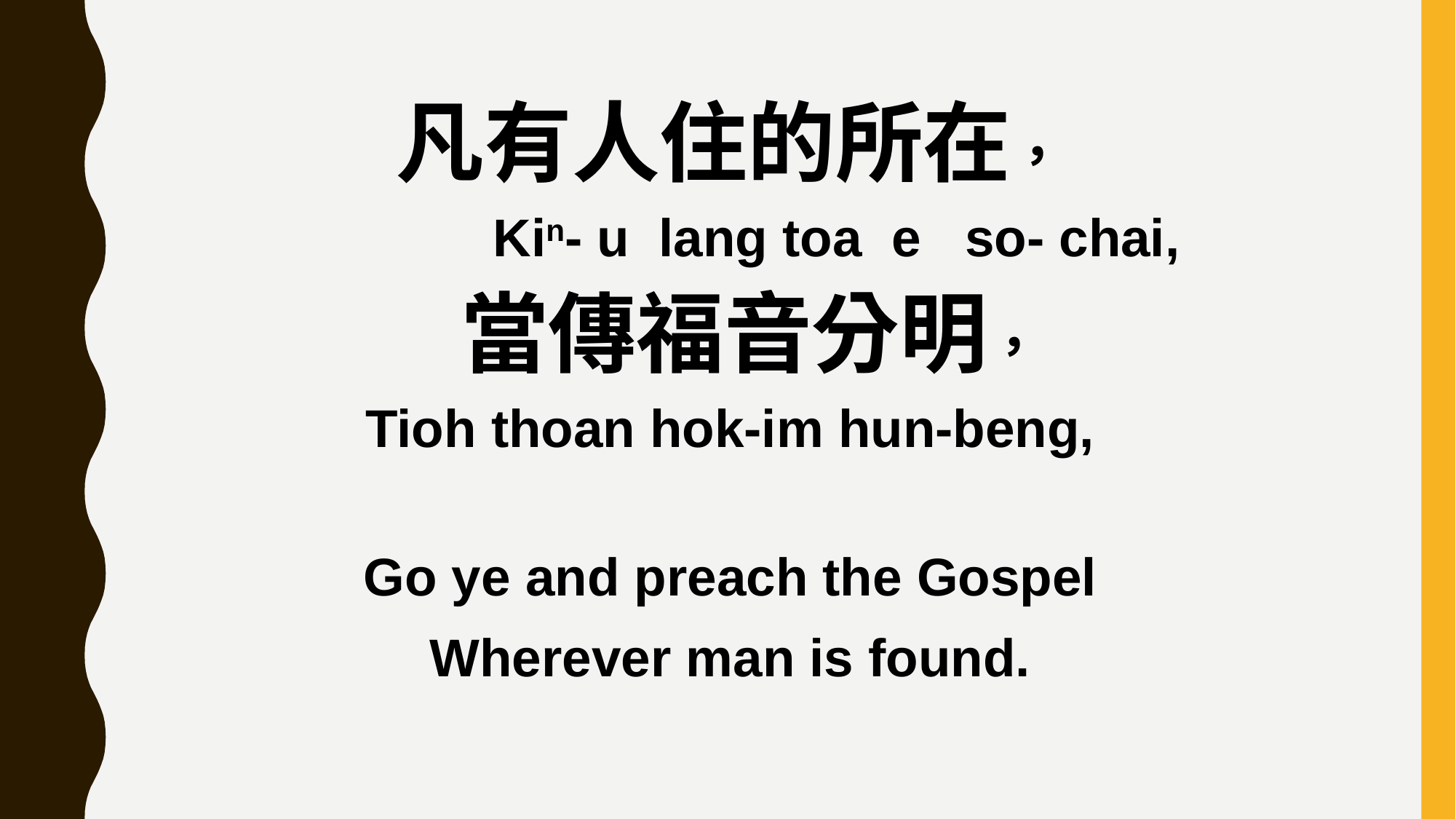

凡有人住的所在，
                    Kin- u  lang toa  e   so- chai,
 當傳福音分明，
Tioh thoan hok-im hun-beng,

Go ye and preach the Gospel
Wherever man is found.